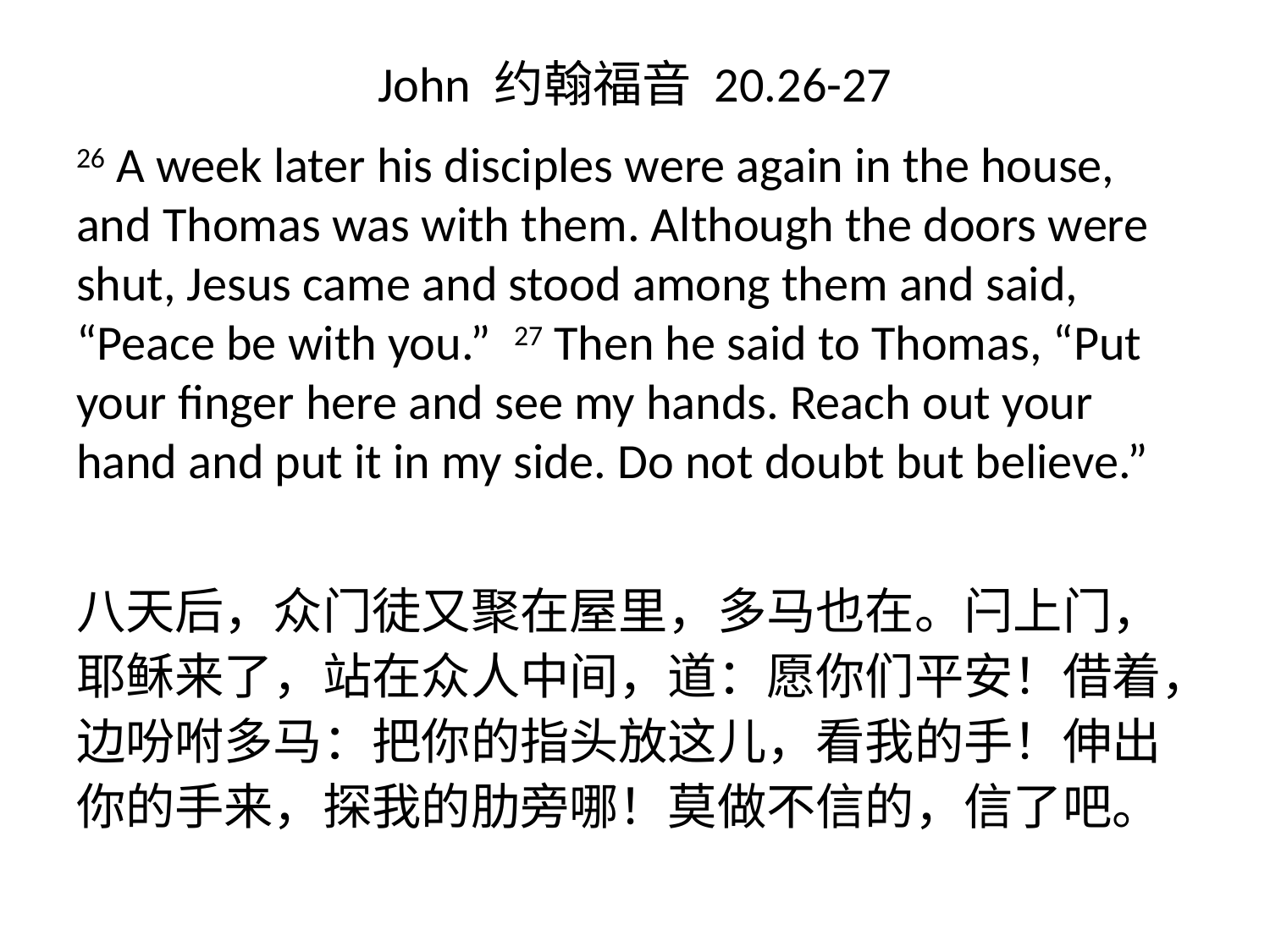

# John 约翰福音 20.26-27
26 A week later his disciples were again in the house, and Thomas was with them. Although the doors were shut, Jesus came and stood among them and said, “Peace be with you.”  27 Then he said to Thomas, “Put your finger here and see my hands. Reach out your hand and put it in my side. Do not doubt but believe.”

八天后，众门徒又聚在屋里，多马也在。闩上门，耶稣来了，站在众人中间，道：愿你们平安！借着，边吩咐多马：把你的指头放这儿，看我的手！伸出你的手来，探我的肋旁哪！莫做不信的，信了吧。